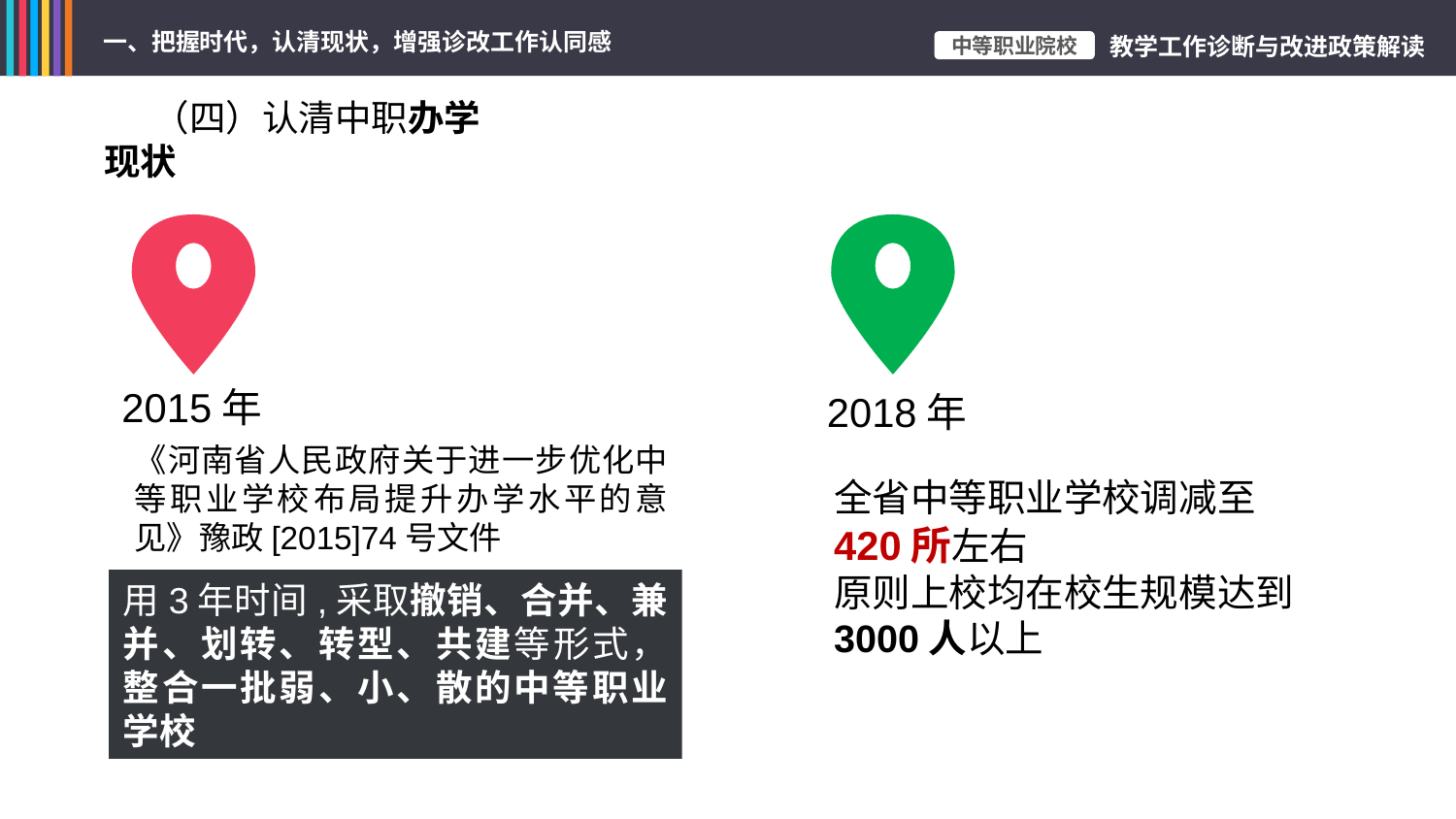

（四）认清中职办学现状

2015年
2018年
《河南省人民政府关于进一步优化中等职业学校布局提升办学水平的意见》豫政[2015]74号文件
全省中等职业学校调减至420所左右
原则上校均在校生规模达到3000人以上
用3年时间,采取撤销、合并、兼并、划转、转型、共建等形式，整合一批弱、小、散的中等职业学校